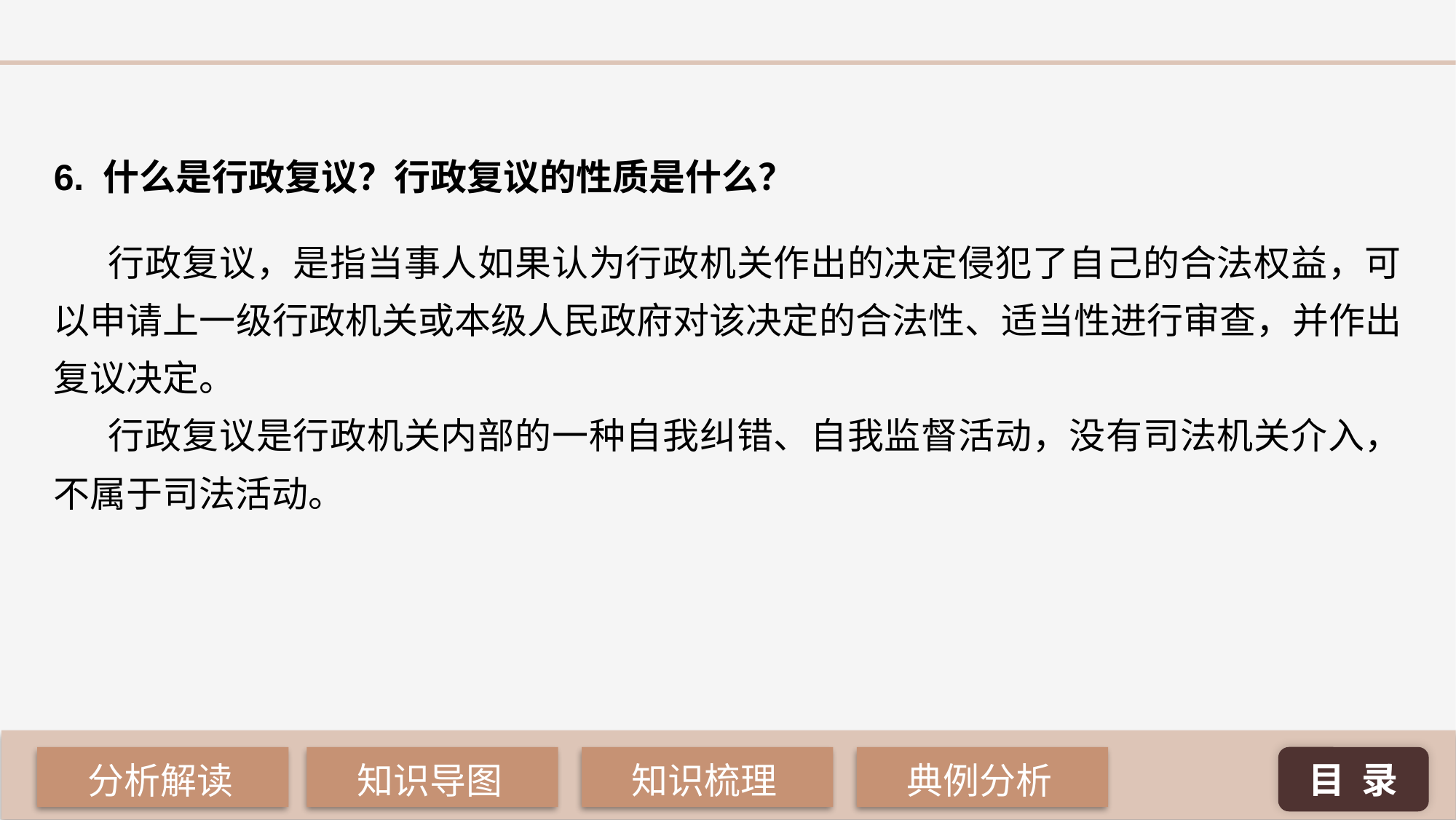

6. 什么是行政复议？行政复议的性质是什么？
行政复议，是指当事人如果认为行政机关作出的决定侵犯了自己的合法权益，可以申请上一级行政机关或本级人民政府对该决定的合法性、适当性进行审查，并作出复议决定。
行政复议是行政机关内部的一种自我纠错、自我监督活动，没有司法机关介入，不属于司法活动。